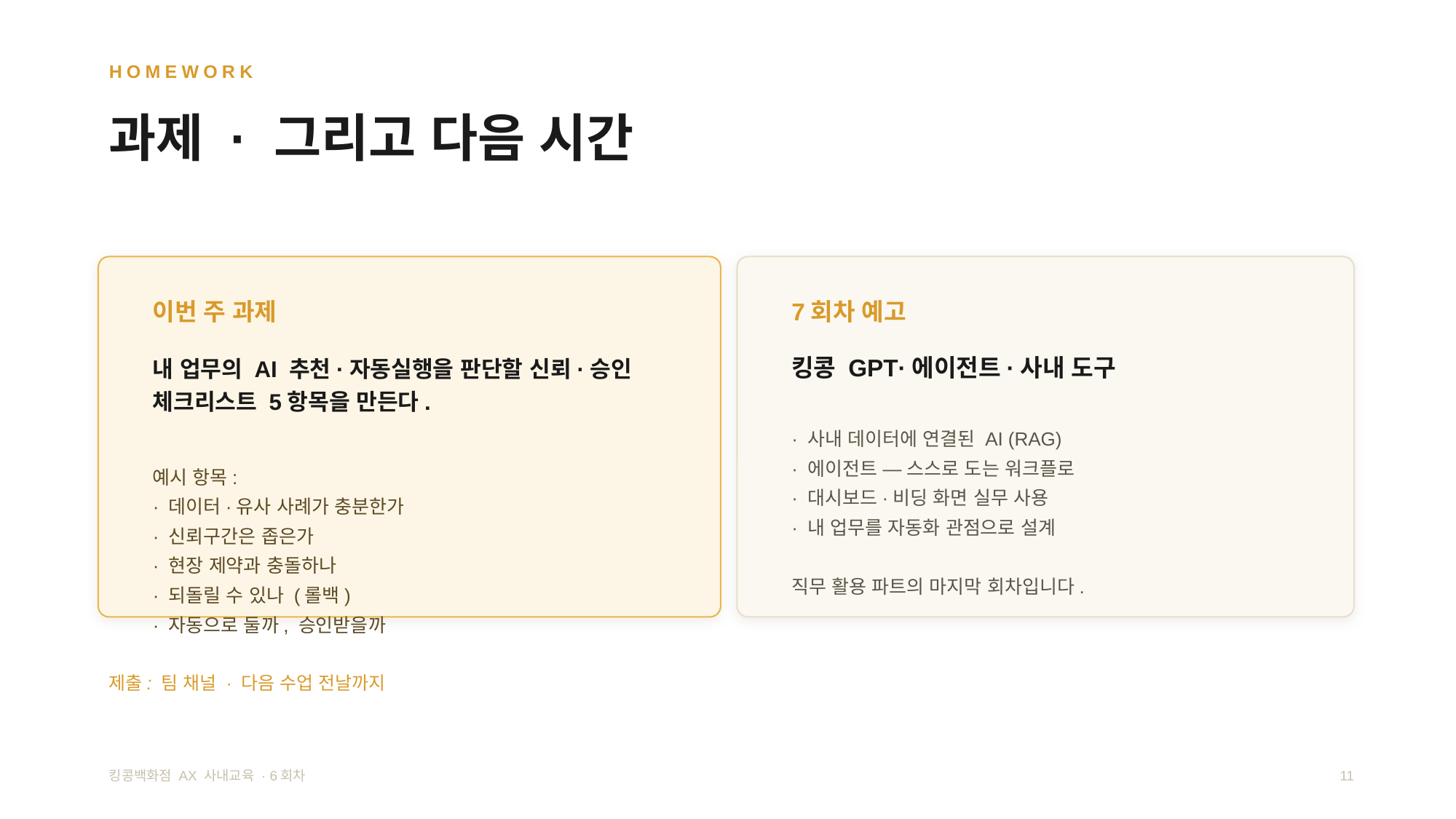

HOMEWORK
과제 · 그리고 다음 시간

이번 주 과제
7회차 예고
내 업무의 AI 추천·자동실행을 판단할 신뢰·승인 체크리스트 5항목을 만든다.
킹콩 GPT·에이전트·사내 도구
· 사내 데이터에 연결된 AI (RAG)
· 에이전트 — 스스로 도는 워크플로
· 대시보드·비딩 화면 실무 사용
· 내 업무를 자동화 관점으로 설계

직무 활용 파트의 마지막 회차입니다.
예시 항목:
· 데이터·유사 사례가 충분한가
· 신뢰구간은 좁은가
· 현장 제약과 충돌하나
· 되돌릴 수 있나 (롤백)
· 자동으로 둘까, 승인받을까
제출: 팀 채널 · 다음 수업 전날까지
킹콩백화점 AX 사내교육 · 6회차
11